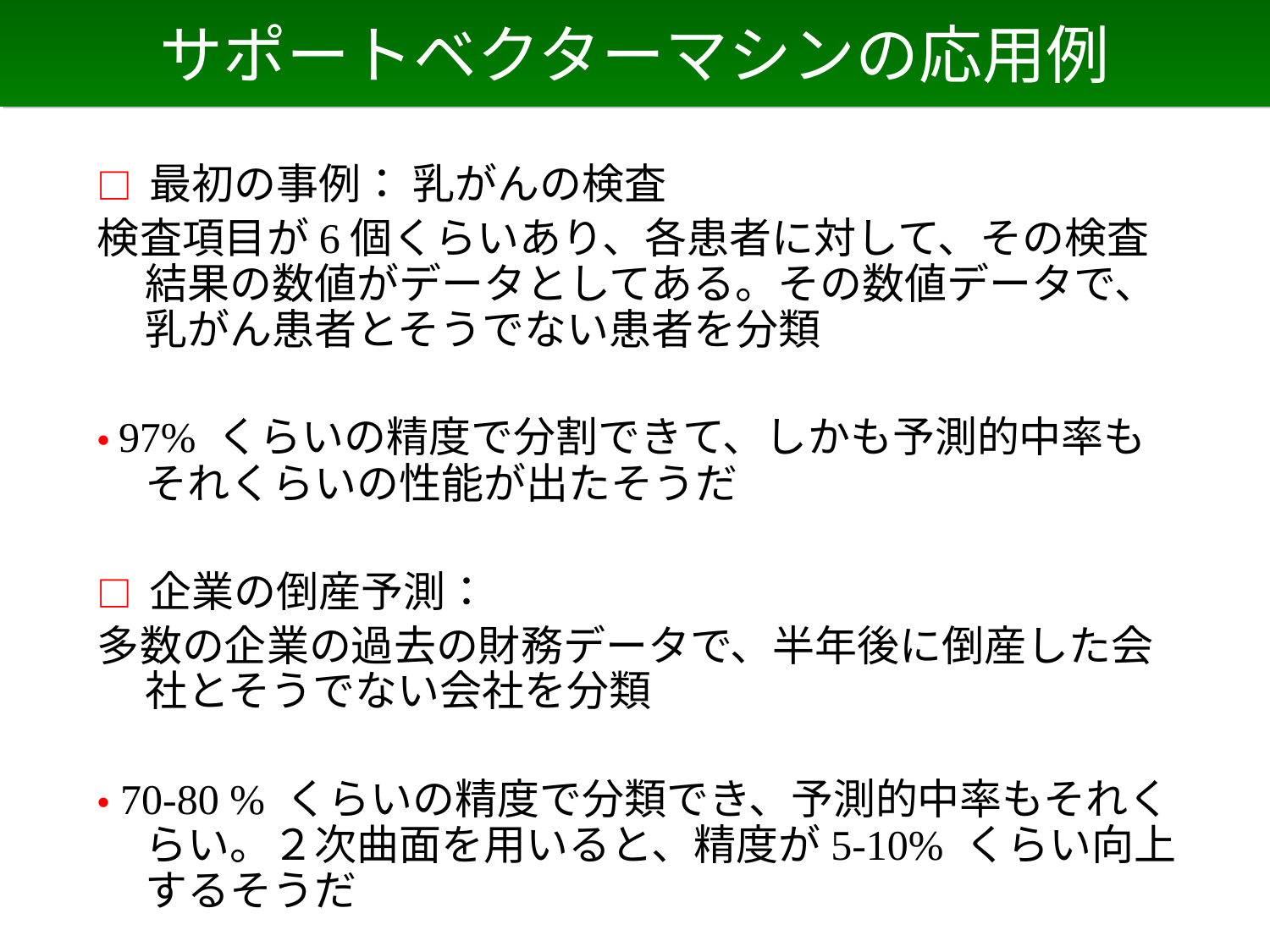

# サポートベクターマシンの応用例
□ 最初の事例： 乳がんの検査
検査項目が6個くらいあり、各患者に対して、その検査結果の数値がデータとしてある。その数値データで、乳がん患者とそうでない患者を分類

• 97% くらいの精度で分割できて、しかも予測的中率もそれくらいの性能が出たそうだ

□ 企業の倒産予測：
多数の企業の過去の財務データで、半年後に倒産した会社とそうでない会社を分類

• 70-80 % くらいの精度で分類でき、予測的中率もそれくらい。２次曲面を用いると、精度が5-10% くらい向上するそうだ